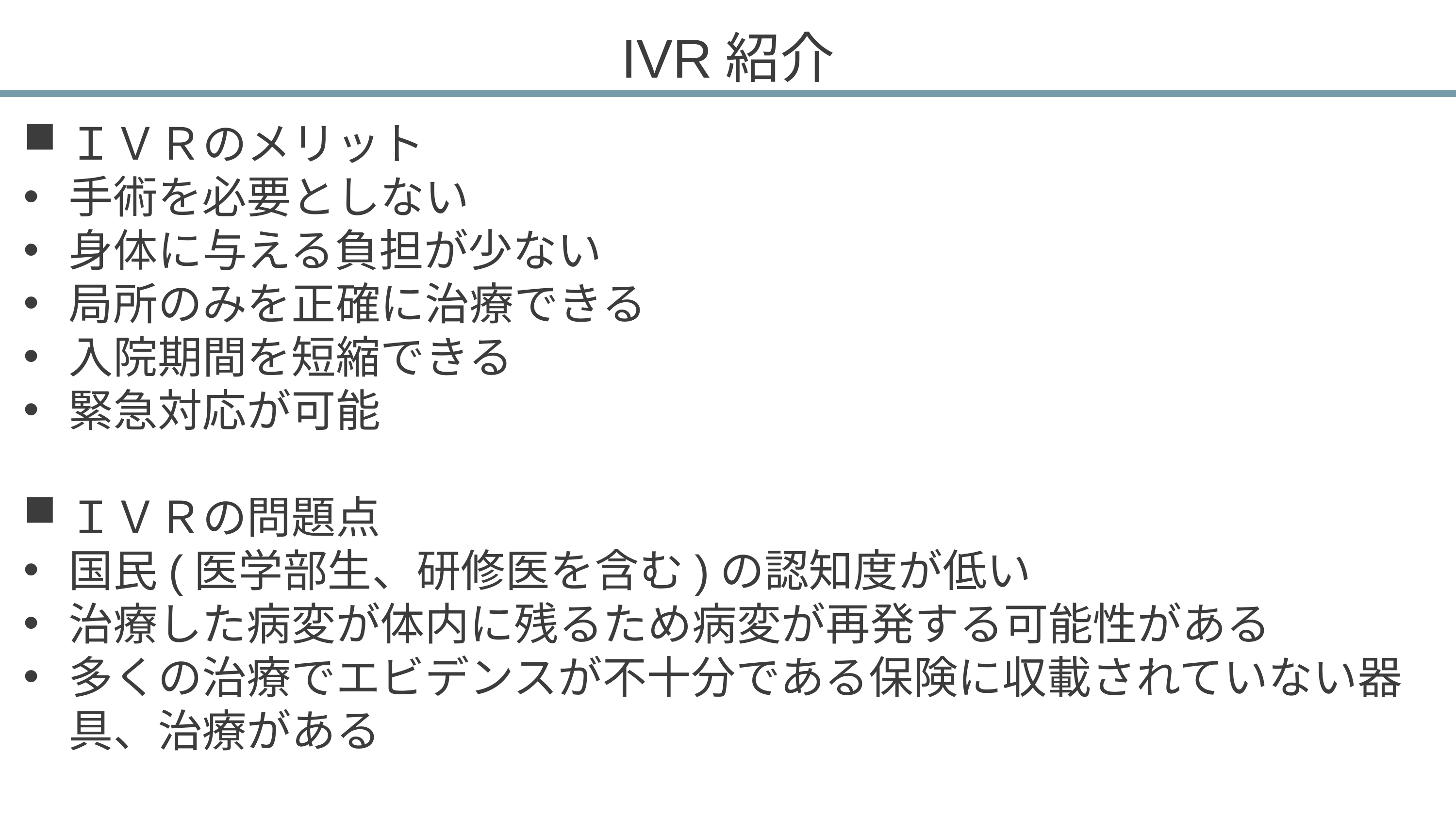

# IVR紹介
ＩＶＲのメリット
手術を必要としない
身体に与える負担が少ない
局所のみを正確に治療できる
入院期間を短縮できる
緊急対応が可能

ＩＶＲの問題点
国民(医学部生、研修医を含む)の認知度が低い
治療した病変が体内に残るため病変が再発する可能性がある
多くの治療でエビデンスが不十分である保険に収載されていない器具、治療がある